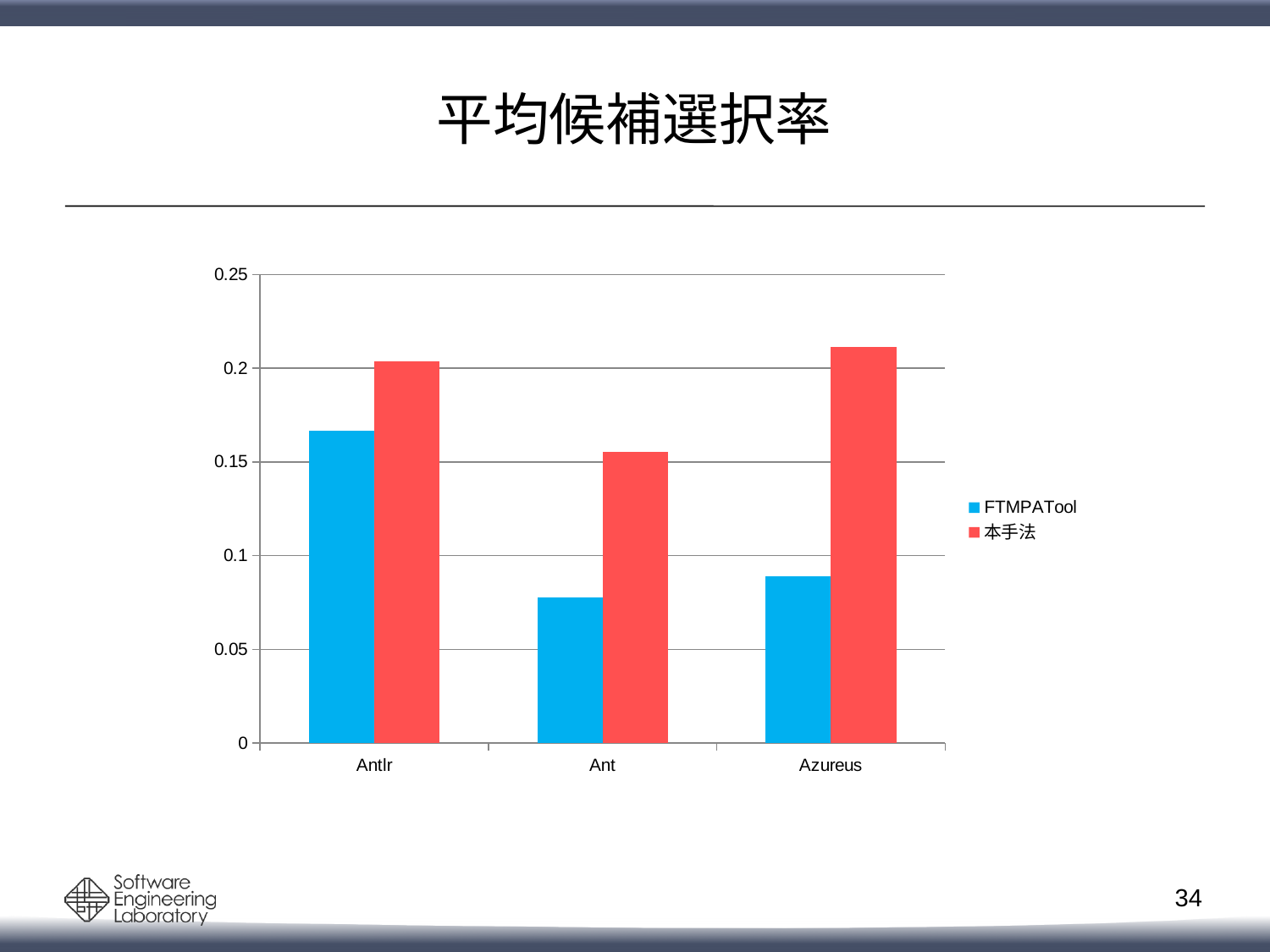

# 平均候補選択率

### Chart

| Category | FTMPATool | 本手法 |
|---|---|---|
| Antlr | 0.1666666666666667 | 0.2037037037037037 |
| Ant | 0.07777777777777782 | 0.15555555555555556 |
| Azureus | 0.08888888888888914 | 0.2111111111111114 |
34